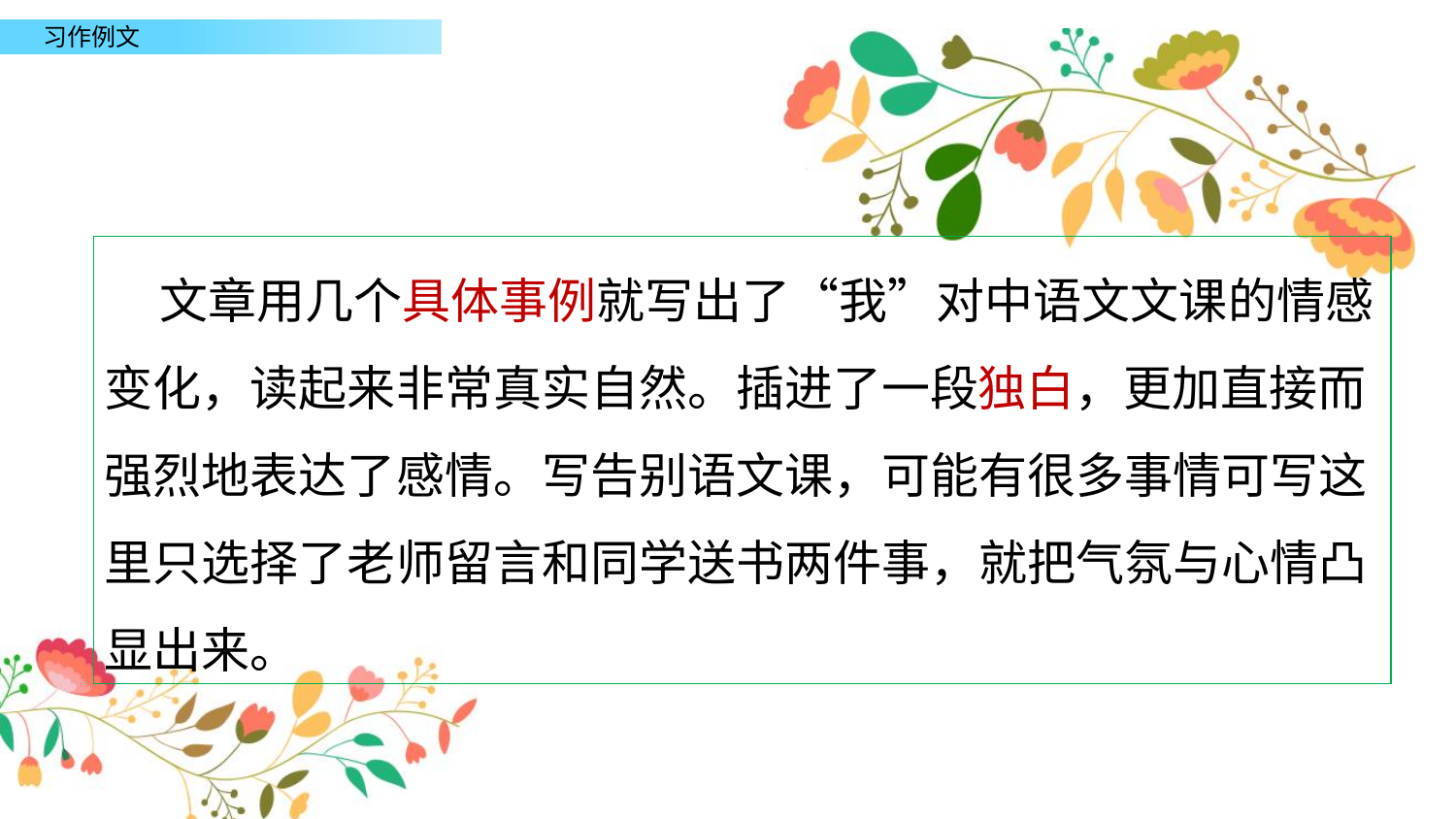

文章用几个具体事例就写出了“我”对中语文文课的情感变化，读起来非常真实自然。插进了一段独白，更加直接而强烈地表达了感情。写告别语文课，可能有很多事情可写这里只选择了老师留言和同学送书两件事，就把气氛与心情凸显出来。